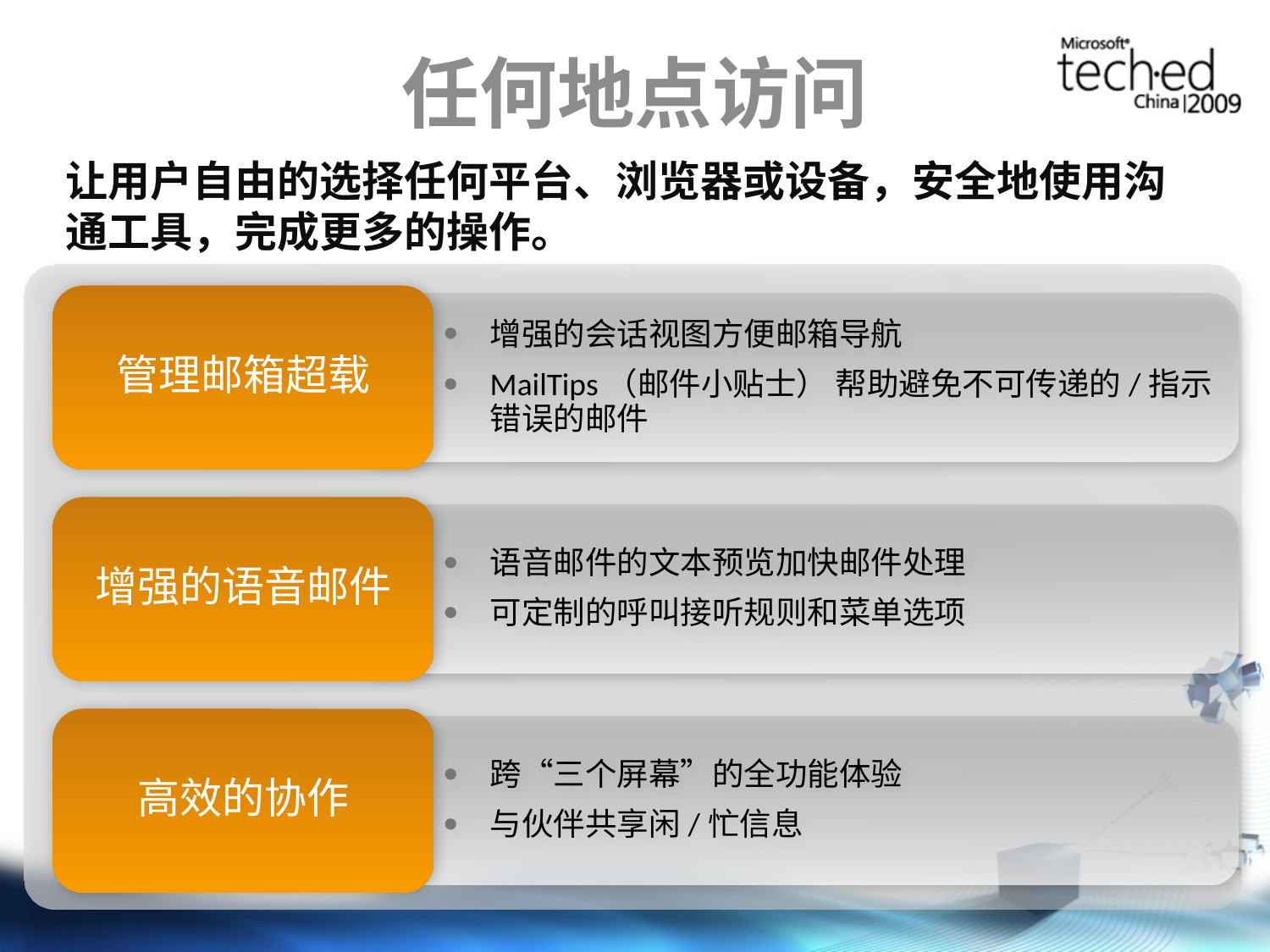

# 任何地点访问
让用户自由的选择任何平台、浏览器或设备，安全地使用沟通工具，完成更多的操作。

管理邮箱超载
增强的会话视图方便邮箱导航
MailTips（邮件小贴士） 帮助避免不可传递的/指示错误的邮件
增强的语音邮件
语音邮件的文本预览加快邮件处理
可定制的呼叫接听规则和菜单选项
高效的协作
跨“三个屏幕”的全功能体验
与伙伴共享闲/忙信息